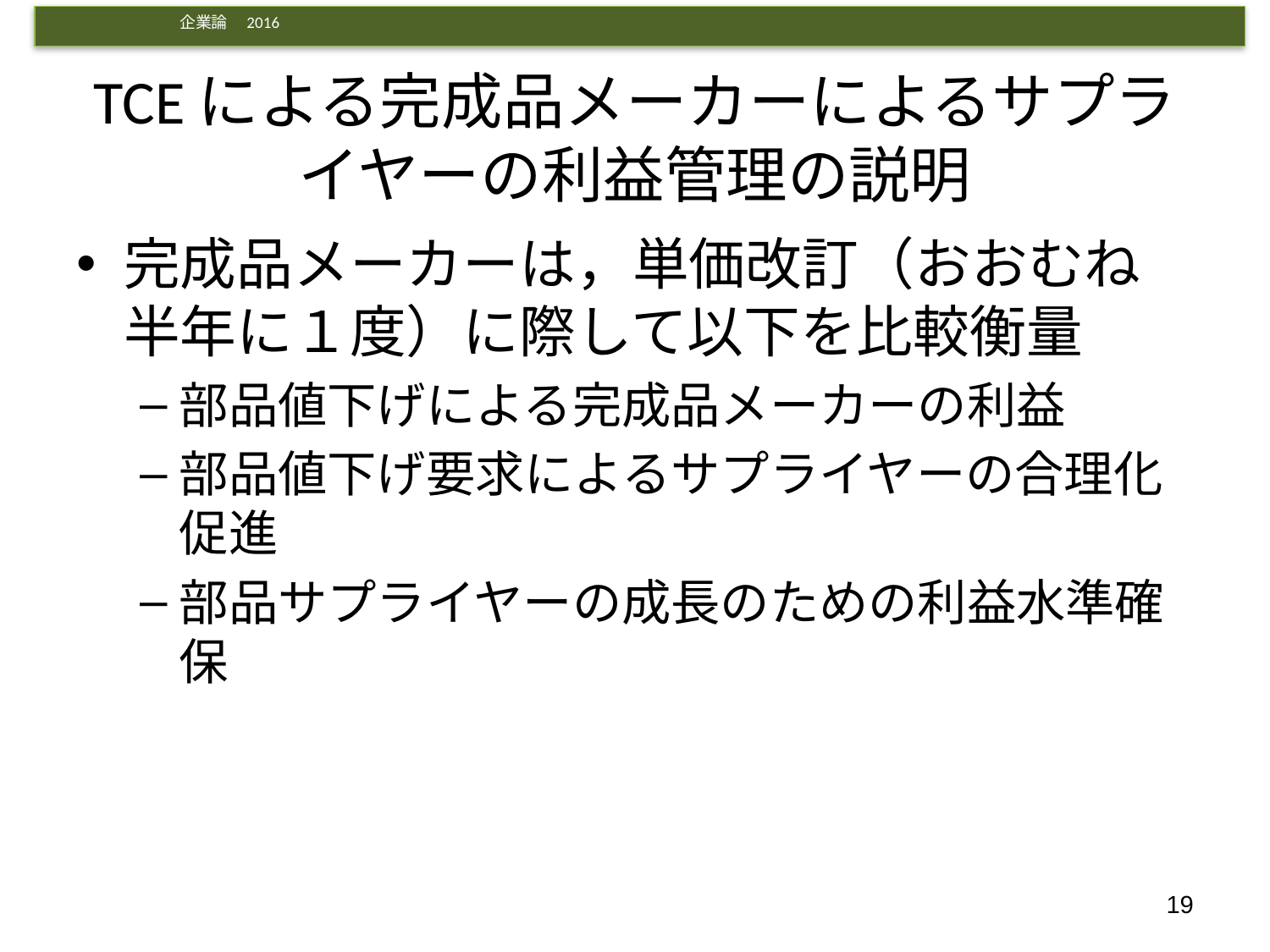

# TCEによる完成品メーカーによるサプライヤーの利益管理の説明
完成品メーカーは，単価改訂（おおむね半年に１度）に際して以下を比較衡量
部品値下げによる完成品メーカーの利益
部品値下げ要求によるサプライヤーの合理化促進
部品サプライヤーの成長のための利益水準確保

19